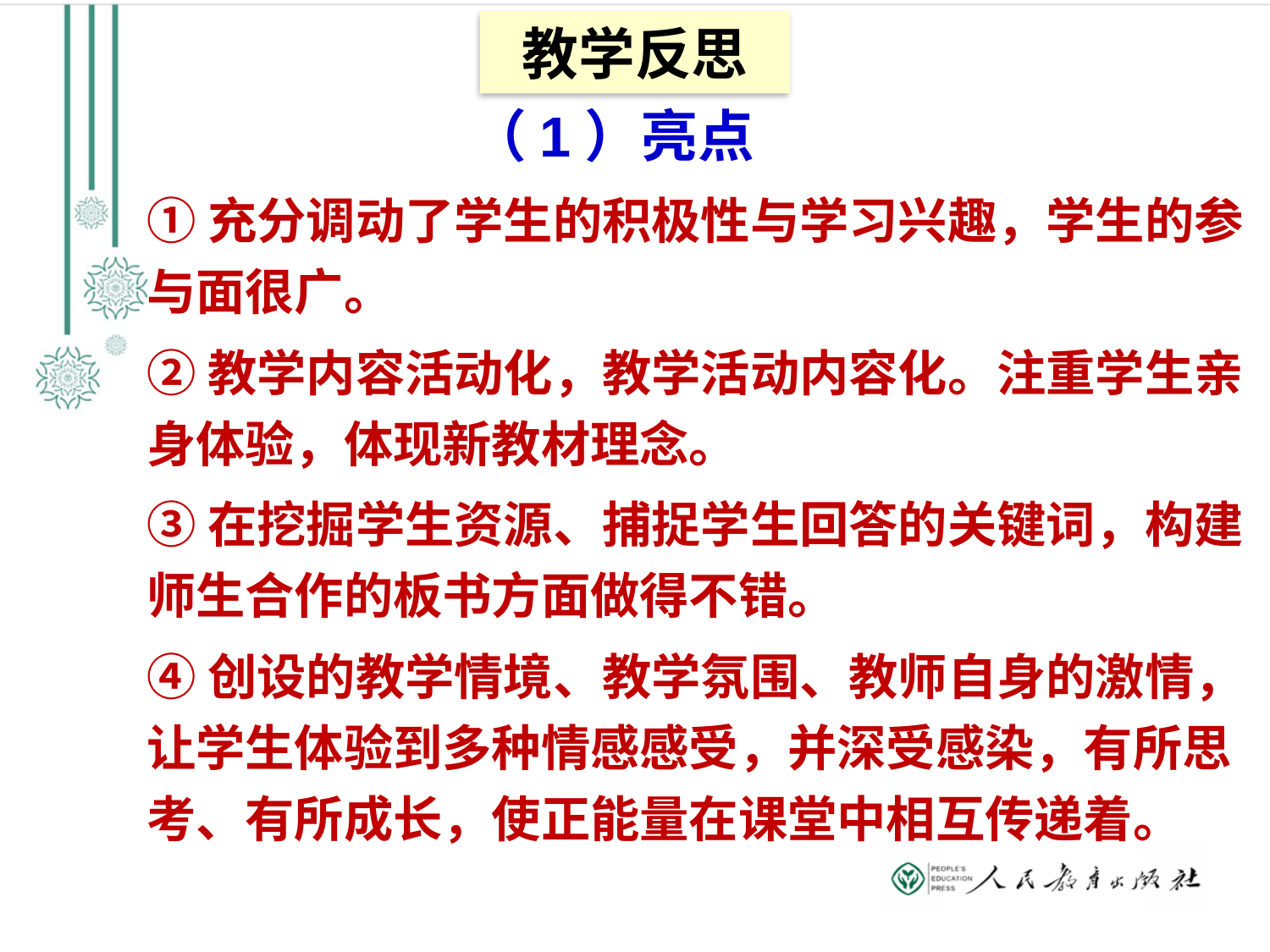

教学反思
                        （1）亮点
①充分调动了学生的积极性与学习兴趣，学生的参与面很广。
②教学内容活动化，教学活动内容化。注重学生亲身体验，体现新教材理念。
③在挖掘学生资源、捕捉学生回答的关键词，构建师生合作的板书方面做得不错。
④创设的教学情境、教学氛围、教师自身的激情，让学生体验到多种情感感受，并深受感染，有所思考、有所成长，使正能量在课堂中相互传递着。